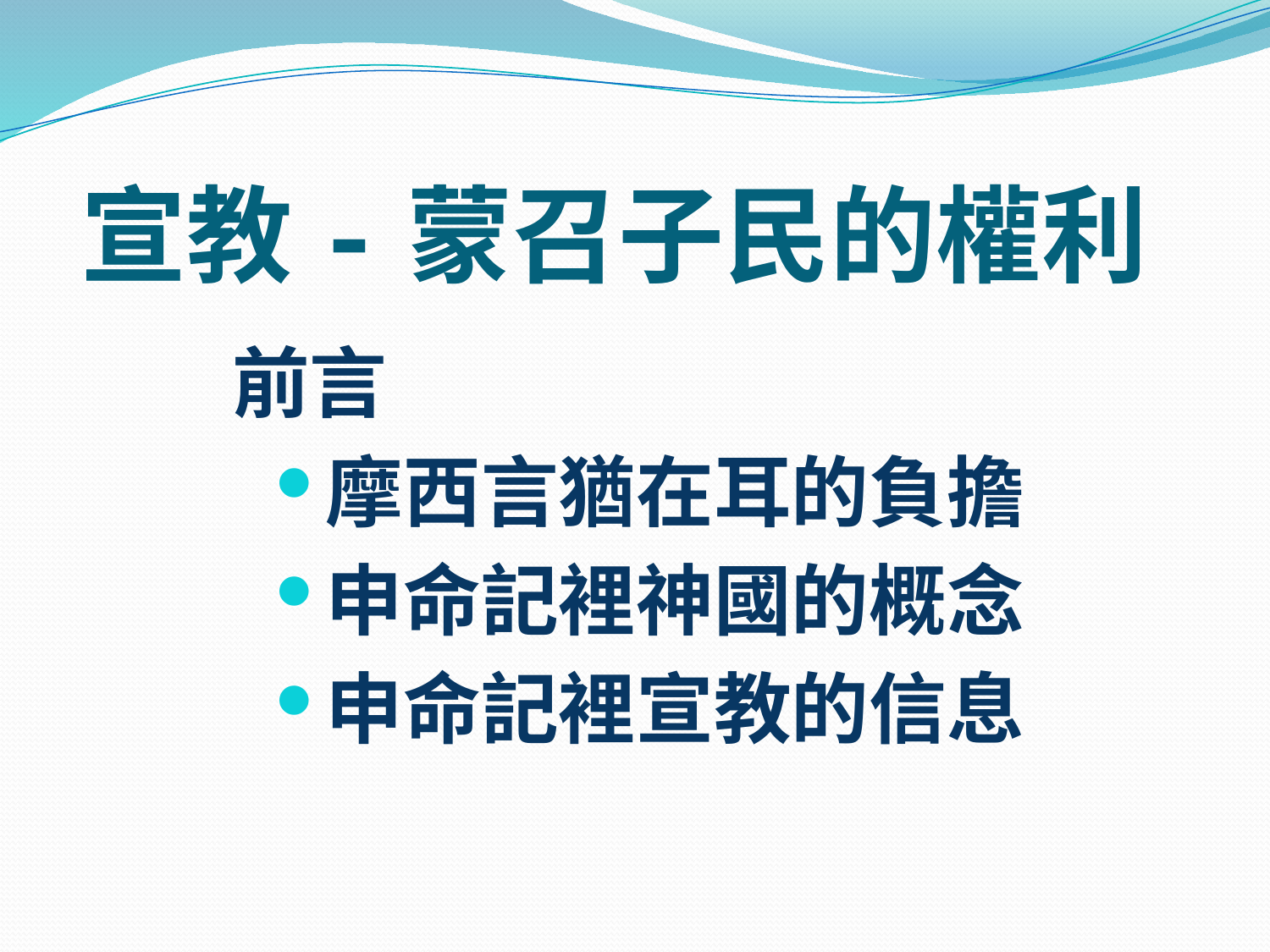

# 宣教-蒙召子民的權利
前言
摩西言猶在耳的負擔
申命記裡神國的概念
申命記裡宣教的信息